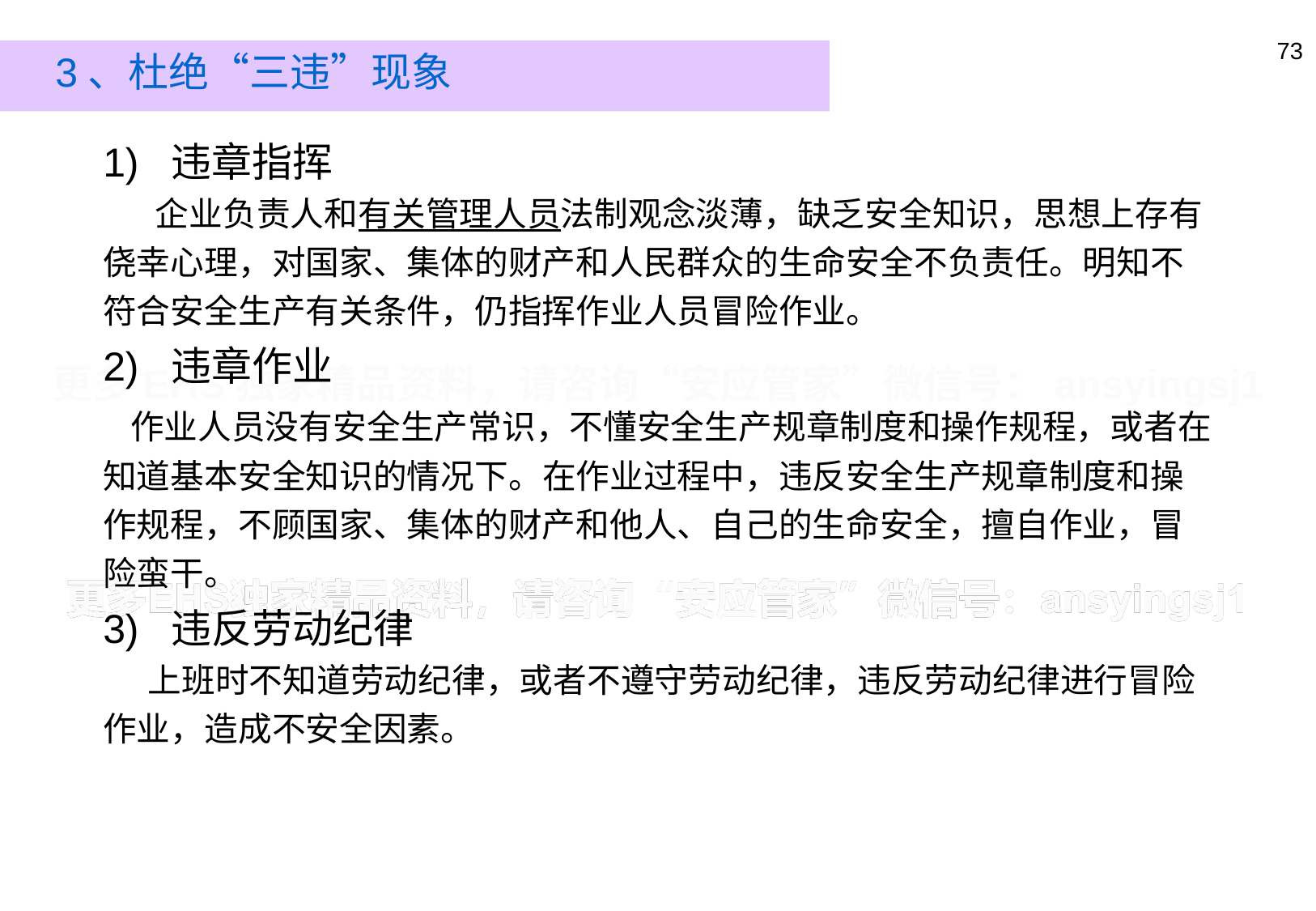

73

3、杜绝“三违”现象
1)  违章指挥
       企业负责人和有关管理人员法制观念淡薄，缺乏安全知识，思想上存有侥幸心理，对国家、集体的财产和人民群众的生命安全不负责任。明知不符合安全生产有关条件，仍指挥作业人员冒险作业。
2)  违章作业
   作业人员没有安全生产常识，不懂安全生产规章制度和操作规程，或者在知道基本安全知识的情况下。在作业过程中，违反安全生产规章制度和操作规程，不顾国家、集体的财产和他人、自己的生命安全，擅自作业，冒险蛮干。
3)  违反劳动纪律
      上班时不知道劳动纪律，或者不遵守劳动纪律，违反劳动纪律进行冒险作业，造成不安全因素。